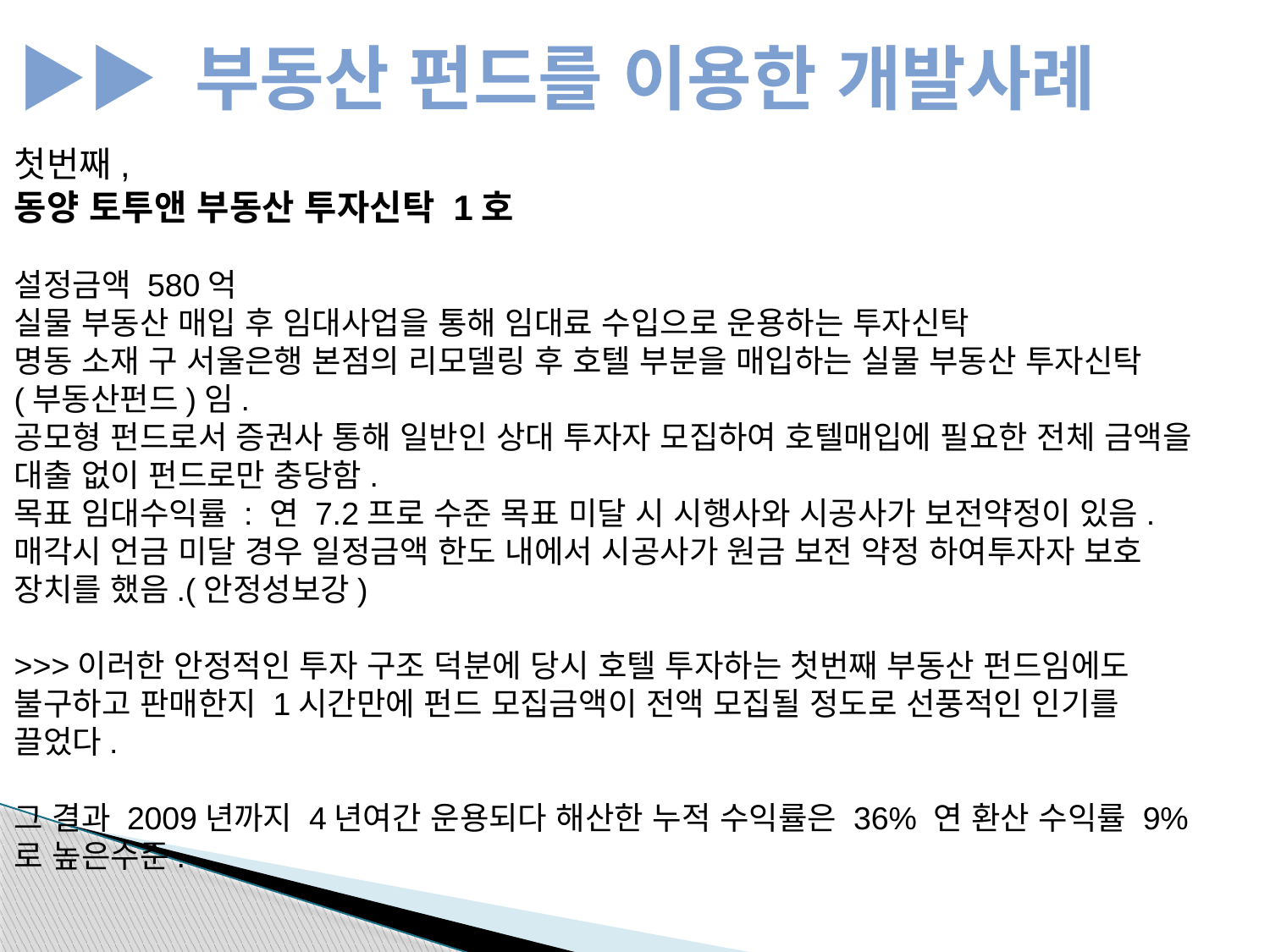

▶▶ 부동산 펀드를 이용한 개발사례
첫번째,
동양 토투앤 부동산 투자신탁 1호

설정금액 580억
실물 부동산 매입 후 임대사업을 통해 임대료 수입으로 운용하는 투자신탁
명동 소재 구 서울은행 본점의 리모델링 후 호텔 부분을 매입하는 실물 부동산 투자신탁(부동산펀드)임.
공모형 펀드로서 증권사 통해 일반인 상대 투자자 모집하여 호텔매입에 필요한 전체 금액을 대출 없이 펀드로만 충당함.
목표 임대수익률 : 연 7.2프로 수준 목표 미달 시 시행사와 시공사가 보전약정이 있음.
매각시 언금 미달 경우 일정금액 한도 내에서 시공사가 원금 보전 약정 하여투자자 보호 장치를 했음.(안정성보강)

>>>이러한 안정적인 투자 구조 덕분에 당시 호텔 투자하는 첫번째 부동산 펀드임에도 불구하고 판매한지 1시간만에 펀드 모집금액이 전액 모집될 정도로 선풍적인 인기를 끌었다.

그 결과 2009년까지 4년여간 운용되다 해산한 누적 수익률은 36% 연 환산 수익률 9%로 높은수준.